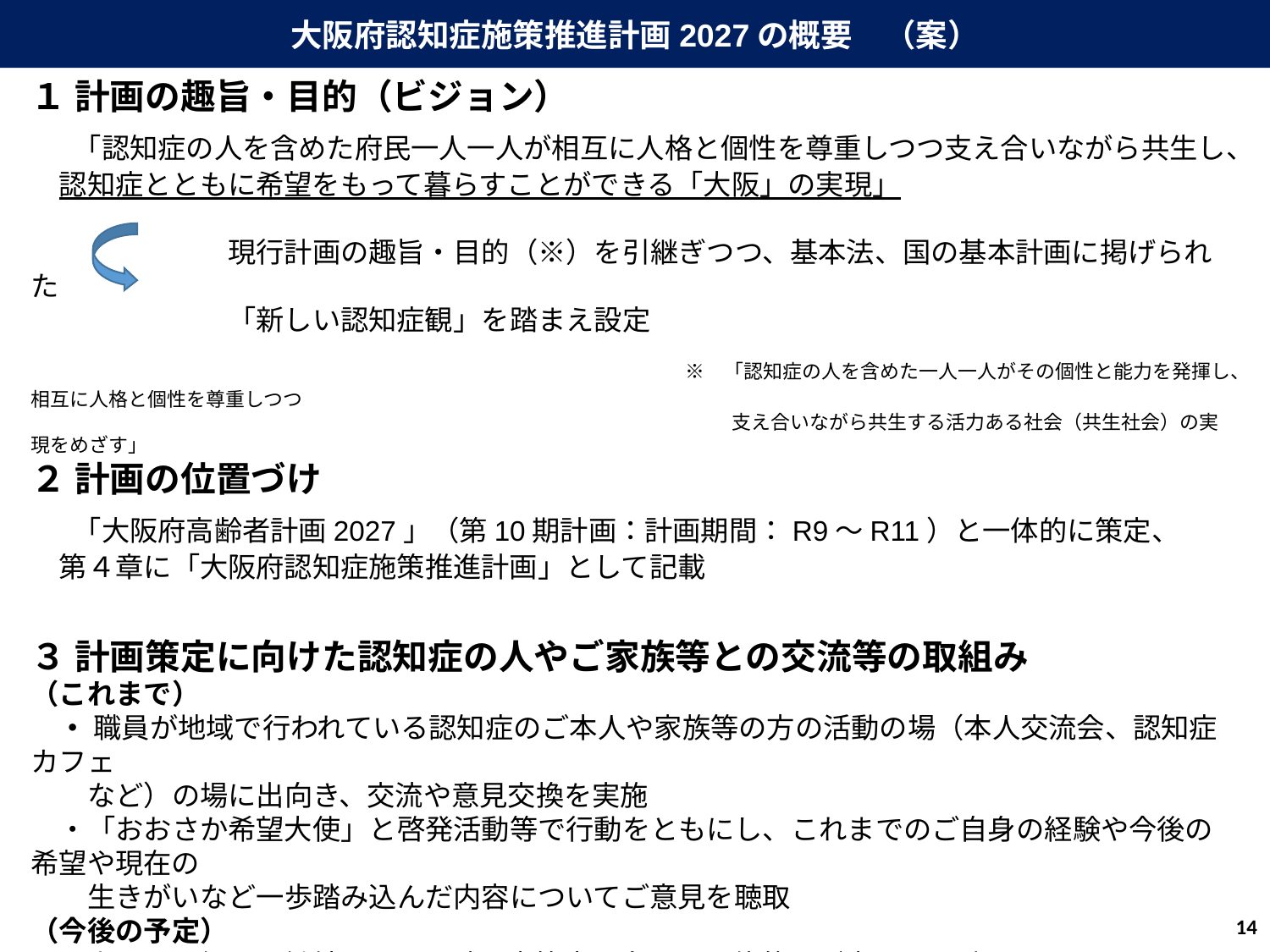

大阪府認知症施策推進計画2027の概要　（案）
１ 計画の趣旨・目的（ビジョン）
　「認知症の人を含めた府民一人一人が相互に人格と個性を尊重しつつ支え合いながら共生し、
　認知症とともに希望をもって暮らすことができる「大阪」の実現」

　　　　　　　現行計画の趣旨・目的（※）を引継ぎつつ、基本法、国の基本計画に掲げられた
　　　　　　　「新しい認知症観」を踏まえ設定
　　　　　　　　　　　　　　　　※　「認知症の人を含めた一人一人がその個性と能力を発揮し、相互に人格と個性を尊重しつつ
　　　　　　　　　　　　　　　　　　　　　　　　　　　　　　　　　　　　支え合いながら共生する活力ある社会（共生社会）の実現をめざす」
２ 計画の位置づけ
　「大阪府高齢者計画2027」（第10期計画：計画期間：R9～R11）と一体的に策定、
　第４章に「大阪府認知症施策推進計画」として記載

３ 計画策定に向けた認知症の人やご家族等との交流等の取組み
（これまで）
　・ 職員が地域で行われている認知症のご本人や家族等の方の活動の場（本人交流会、認知症カフェ
　　など）の場に出向き、交流や意見交換を実施
　・「おおさか希望大使」と啓発活動等で行動をともにし、これまでのご自身の経験や今後の希望や現在の
　　生きがいなど一歩踏み込んだ内容についてご意見を聴取
（今後の予定）
　・上記の取組みを継続しつつ、計画案策定に向けた具体的なご意見をお聴きするため、おおさか希望大使
　をはじめとした認知症の人とご家族等との意見交換を実施　（10～12名程度の参加を想定）
　　（本審議会開催日程に合わせ、３回程度の実施を予定）

14